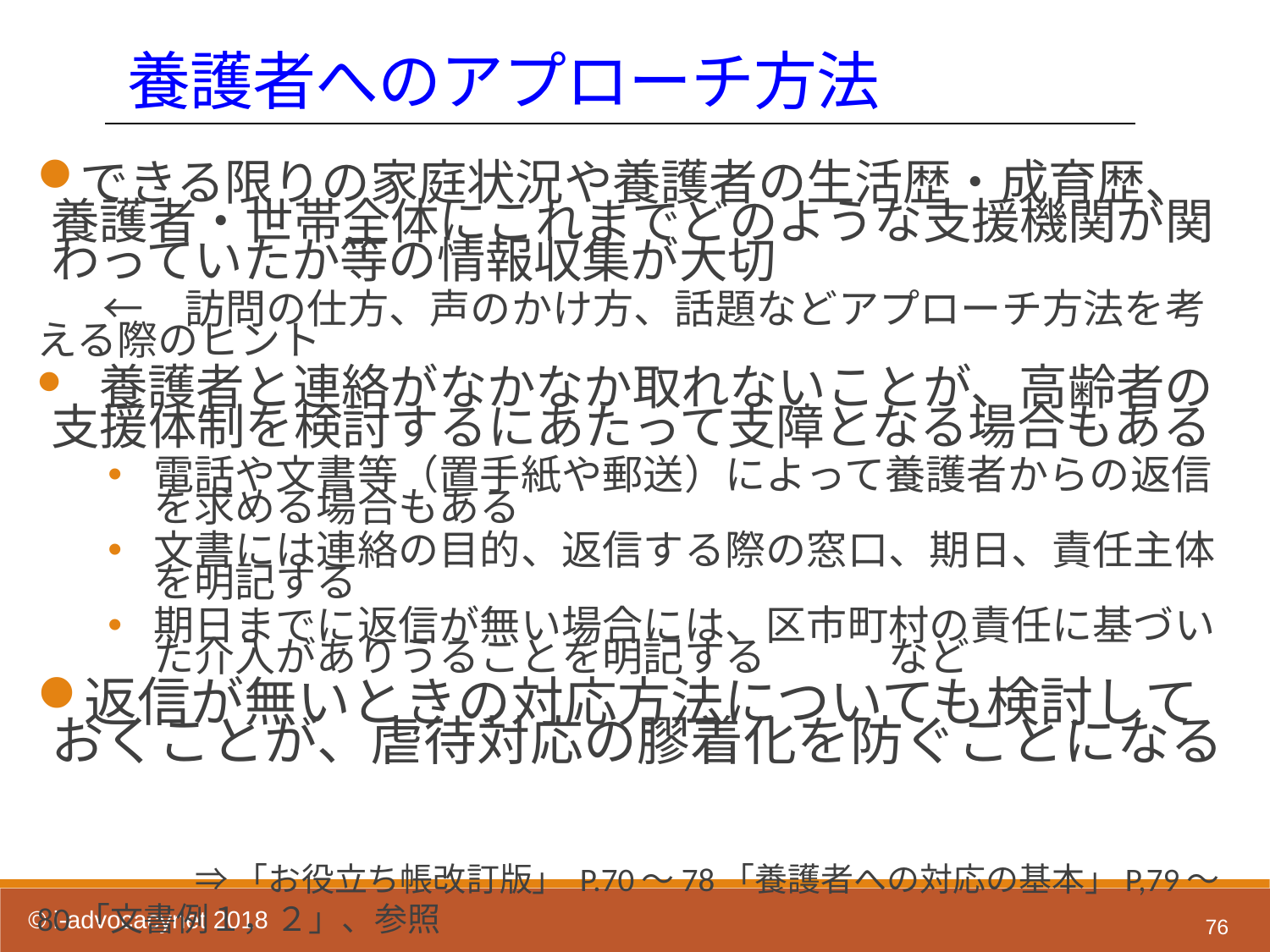

養護者へのアプローチ方法
できる限りの家庭状況や養護者の生活歴・成育歴、養護者・世帯全体にこれまでどのような支援機関が関わっていたか等の情報収集が大切
　　←　訪問の仕方、声のかけ方、話題などアプローチ方法を考える際のヒント
　養護者と連絡がなかなか取れないことが、高齢者の支援体制を検討するにあたって支障となる場合もある
電話や文書等（置手紙や郵送）によって養護者からの返信を求める場合もある
文書には連絡の目的、返信する際の窓口、期日、責任主体を明記する
期日までに返信が無い場合には、区市町村の責任に基づいた介入がありうることを明記する　　　など
返信が無いときの対応方法についても検討しておくことが、虐待対応の膠着化を防ぐことになる

　　　　　　⇒ 「お役立ち帳改訂版」 P.70～78「養護者への対応の基本」P,79～80「文書例１，２」、参照
76